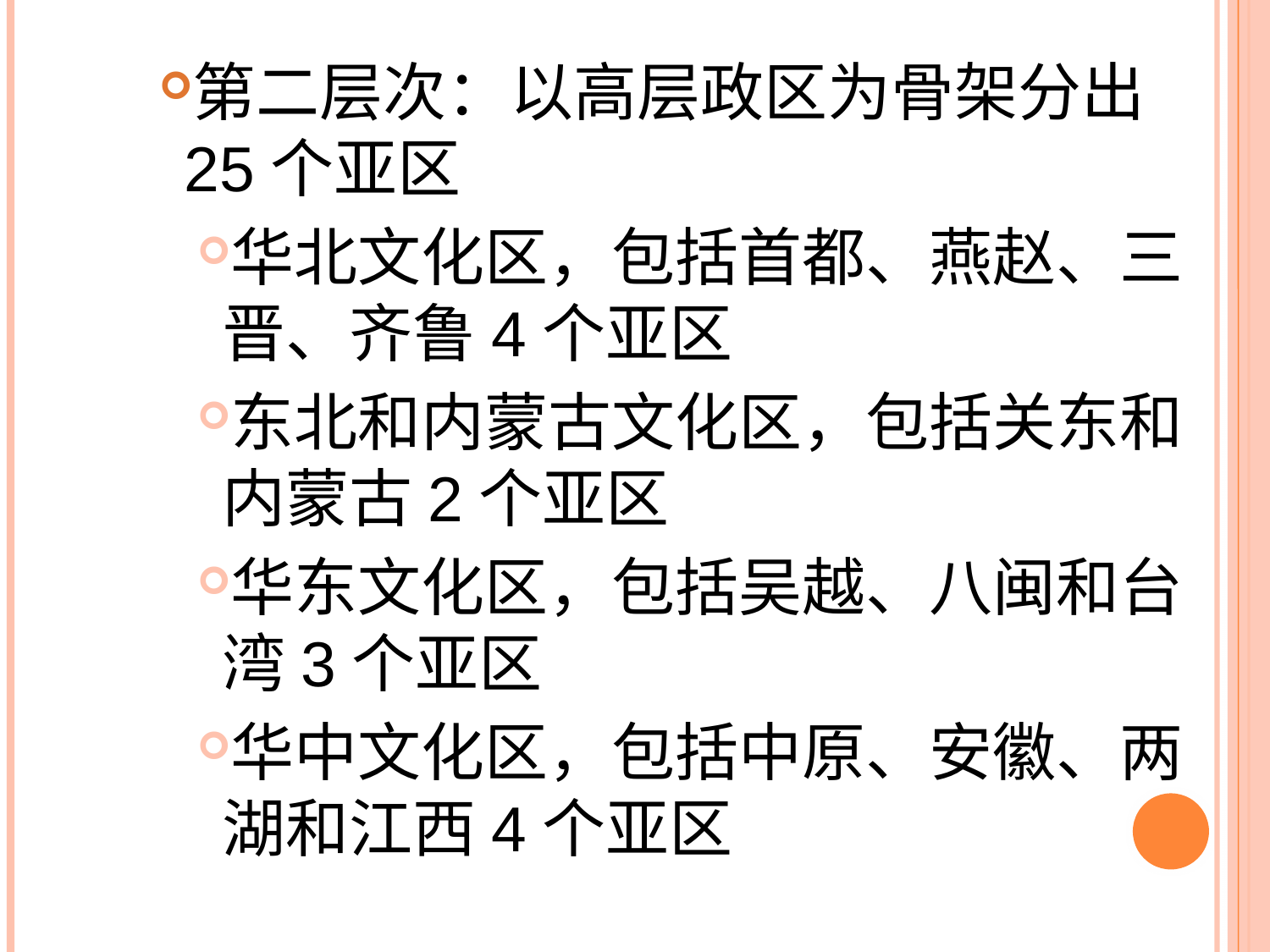

第二层次：以高层政区为骨架分出25个亚区
华北文化区，包括首都、燕赵、三晋、齐鲁4个亚区
东北和内蒙古文化区，包括关东和内蒙古2个亚区
华东文化区，包括吴越、八闽和台湾3个亚区
华中文化区，包括中原、安徽、两湖和江西4个亚区